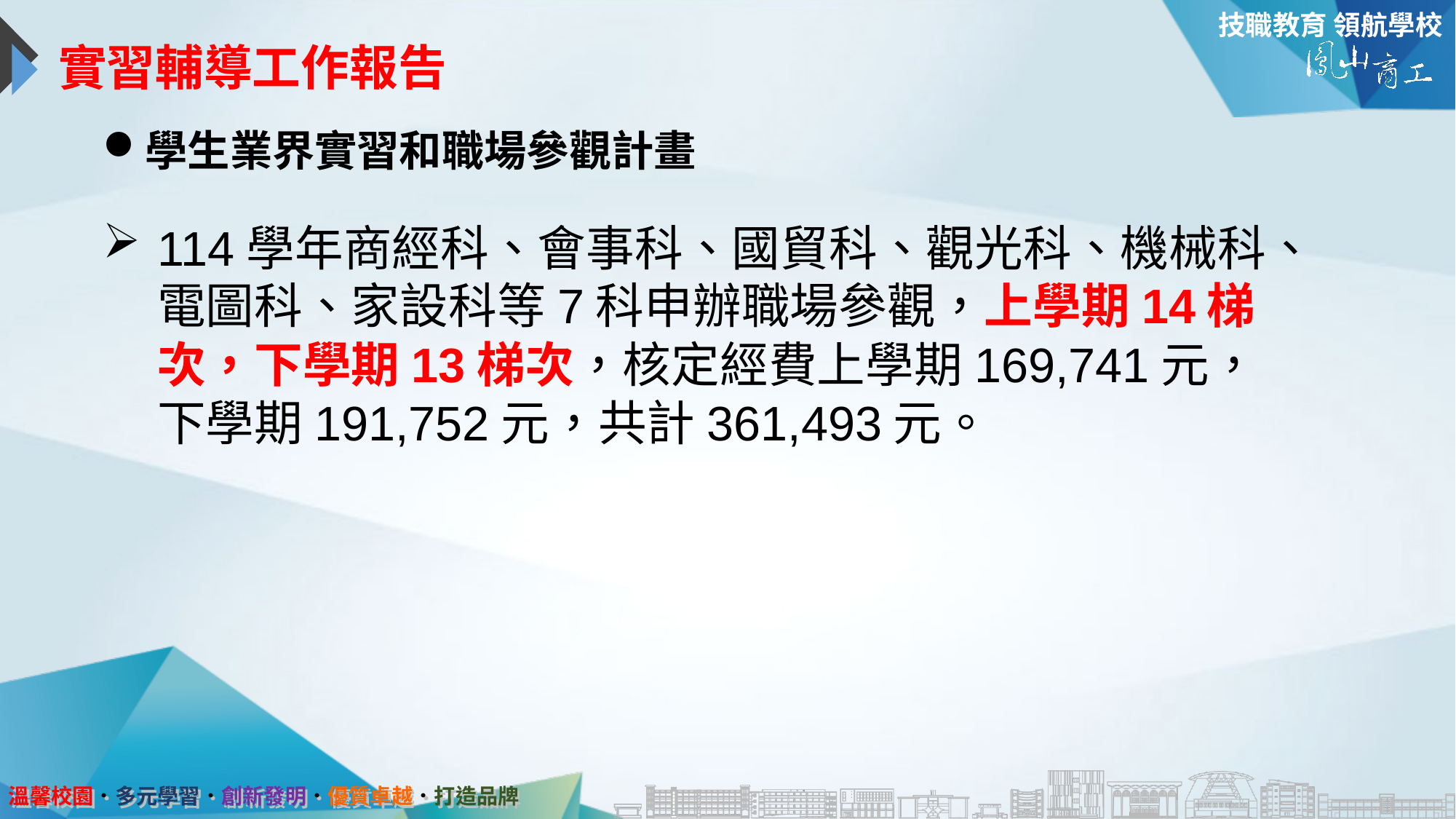

# 實習輔導工作報告
學生業界實習和職場參觀計畫
114學年商經科、會事科、國貿科、觀光科、機械科、電圖科、家設科等7科申辦職場參觀，上學期14梯次，下學期13梯次，核定經費上學期169,741元，下學期191,752元，共計361,493元。